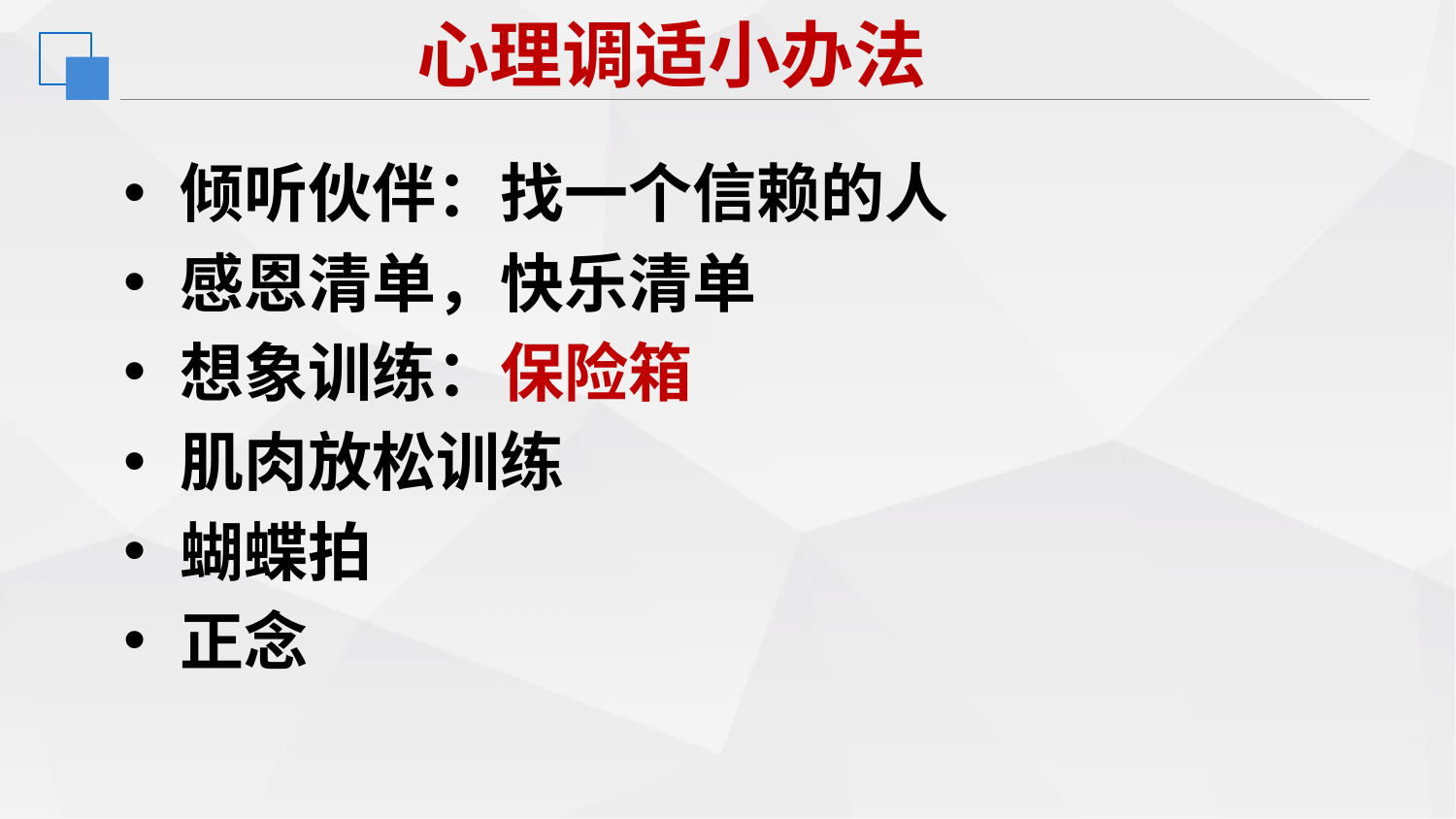

心理调适小办法
倾听伙伴：找一个信赖的人
感恩清单，快乐清单
想象训练：保险箱
肌肉放松训练
蝴蝶拍
正念

21